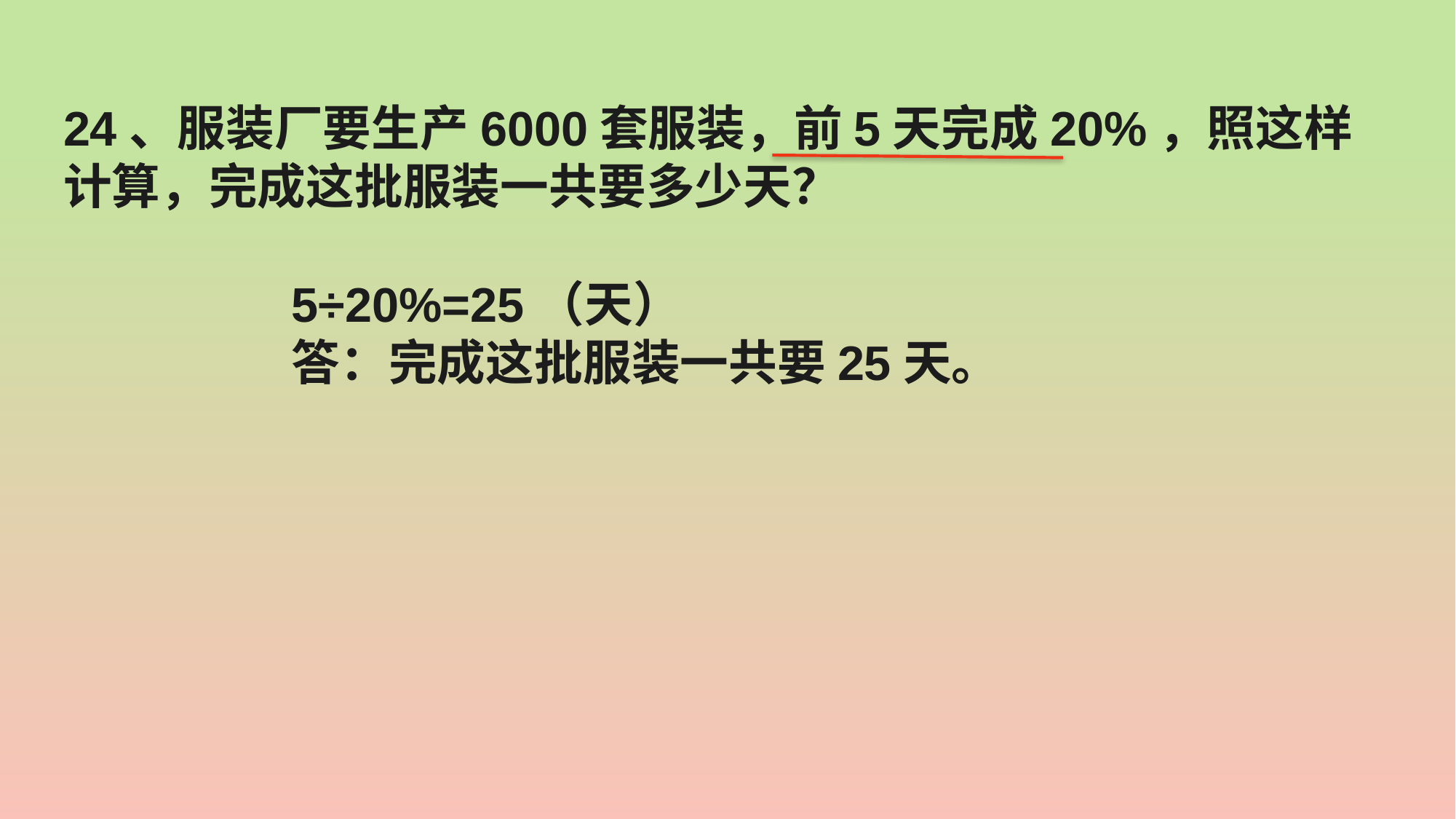

24、服装厂要生产6000套服装，前5天完成20%，照这样计算，完成这批服装一共要多少天？
5÷20%=25（天）
答：完成这批服装一共要25天。